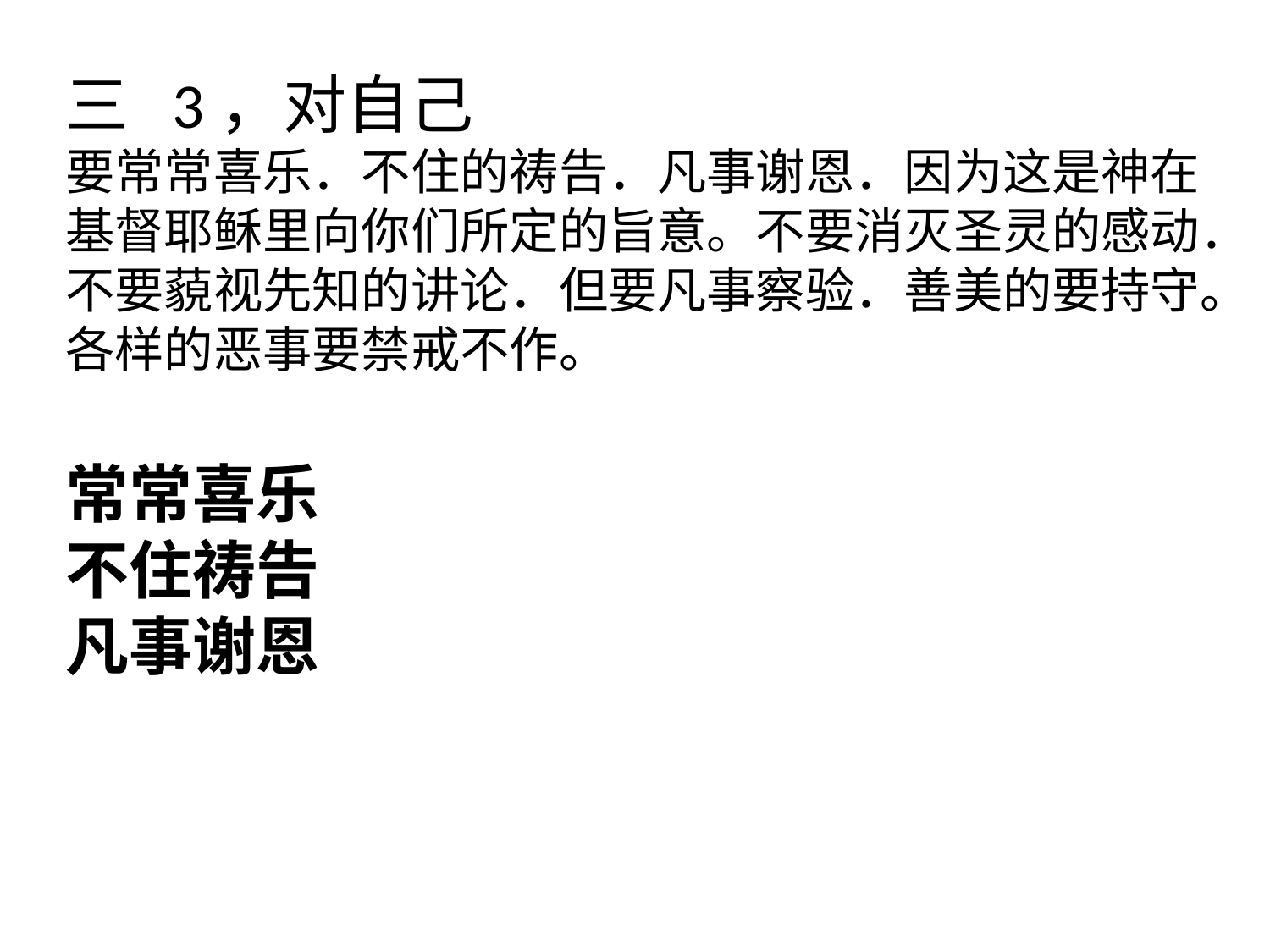

# 三  3，对自己 要常常喜乐．不住的祷告．凡事谢恩．因为这是神在基督耶稣里向你们所定的旨意。不要消灭圣灵的感动．不要藐视先知的讲论．但要凡事察验．善美的要持守。各样的恶事要禁戒不作。 常常喜乐 不住祷告 凡事谢恩